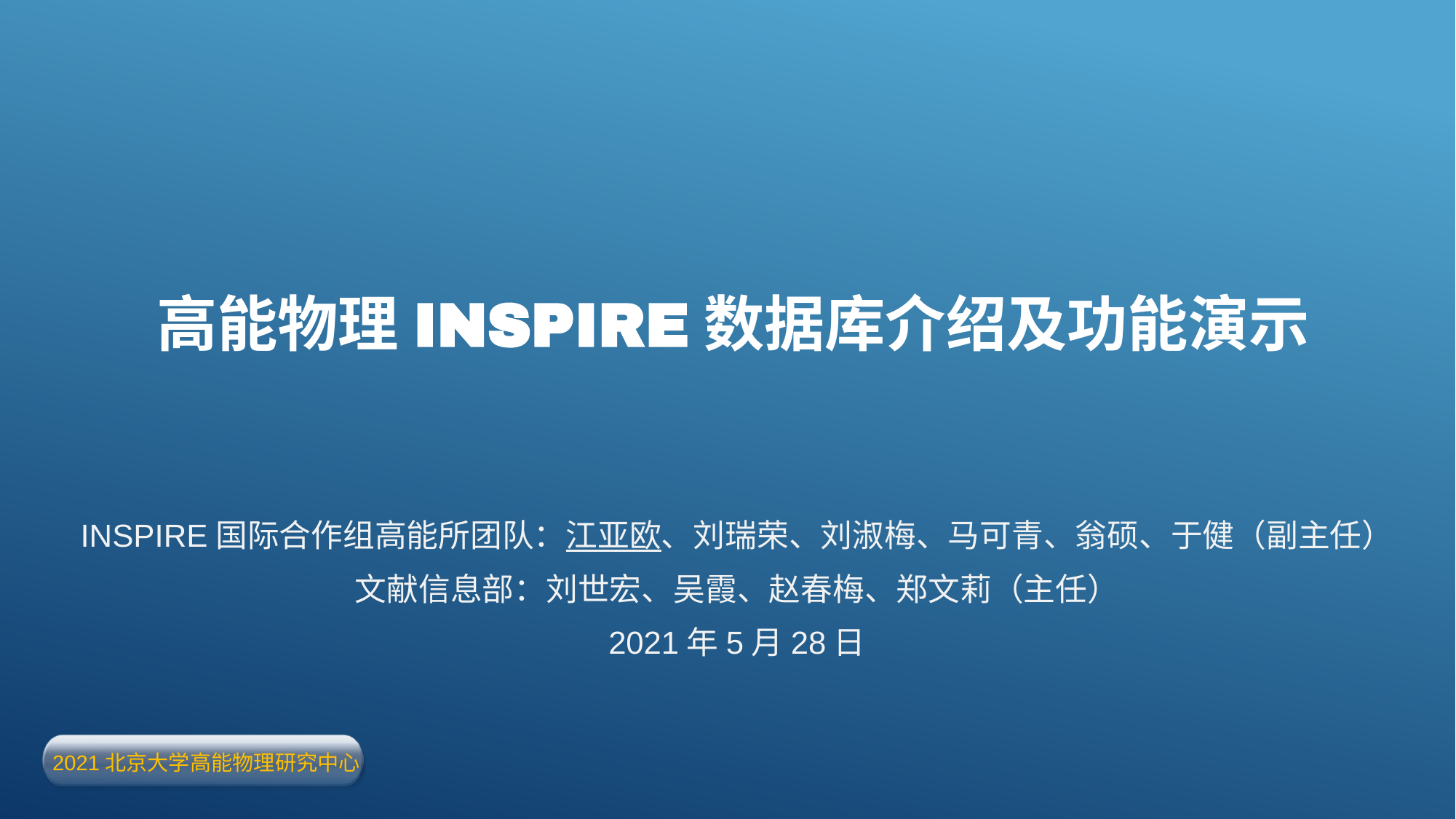

# 高能物理INSPIRE数据库介绍及功能演示
INSPIRE国际合作组高能所团队：江亚欧、刘瑞荣、刘淑梅、马可青、翁硕、于健（副主任）
文献信息部：刘世宏、吴霞、赵春梅、郑文莉（主任）
2021年5月28日